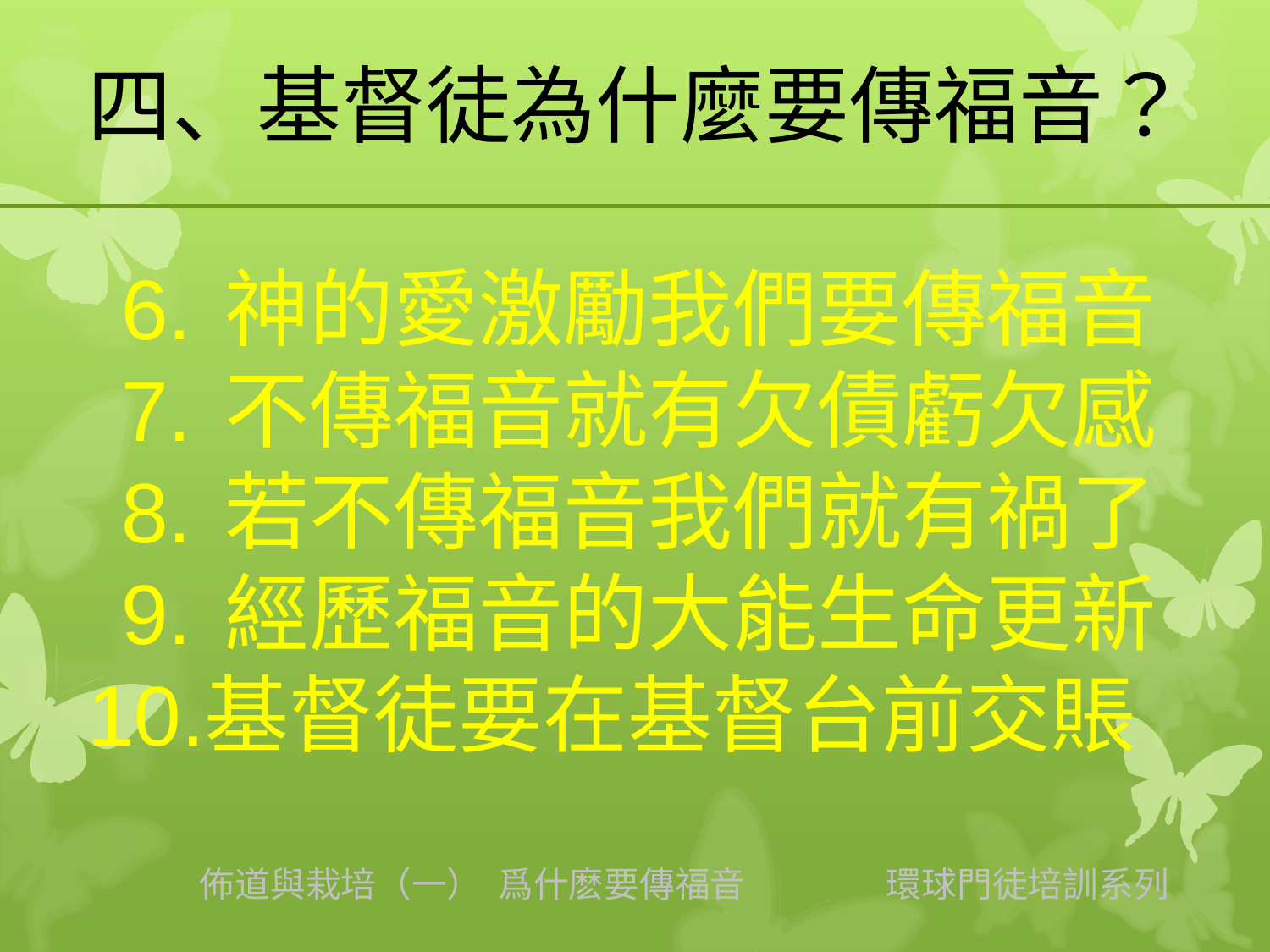

四、基督徒為什麼要傳福音？

神的愛激勵我們要傳福音
不傳福音就有欠債虧欠感
若不傳福音我們就有禍了
經歷福音的大能生命更新
基督徒要在基督台前交賬